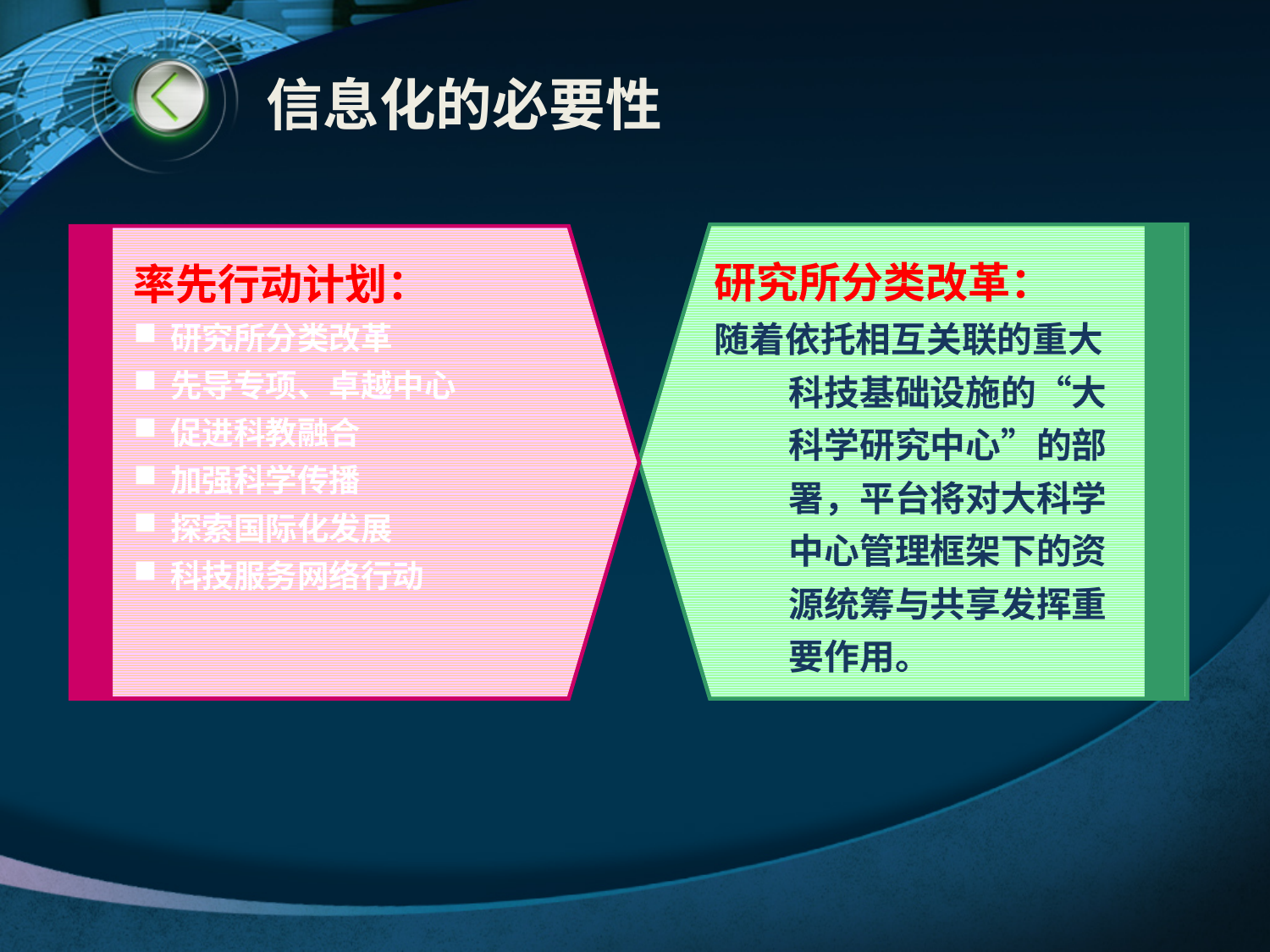

信息化的必要性
研究所分类改革：
随着依托相互关联的重大科技基础设施的“大科学研究中心”的部署，平台将对大科学中心管理框架下的资源统筹与共享发挥重要作用。
率先行动计划：
研究所分类改革
先导专项、卓越中心
促进科教融合
加强科学传播
探索国际化发展
科技服务网络行动